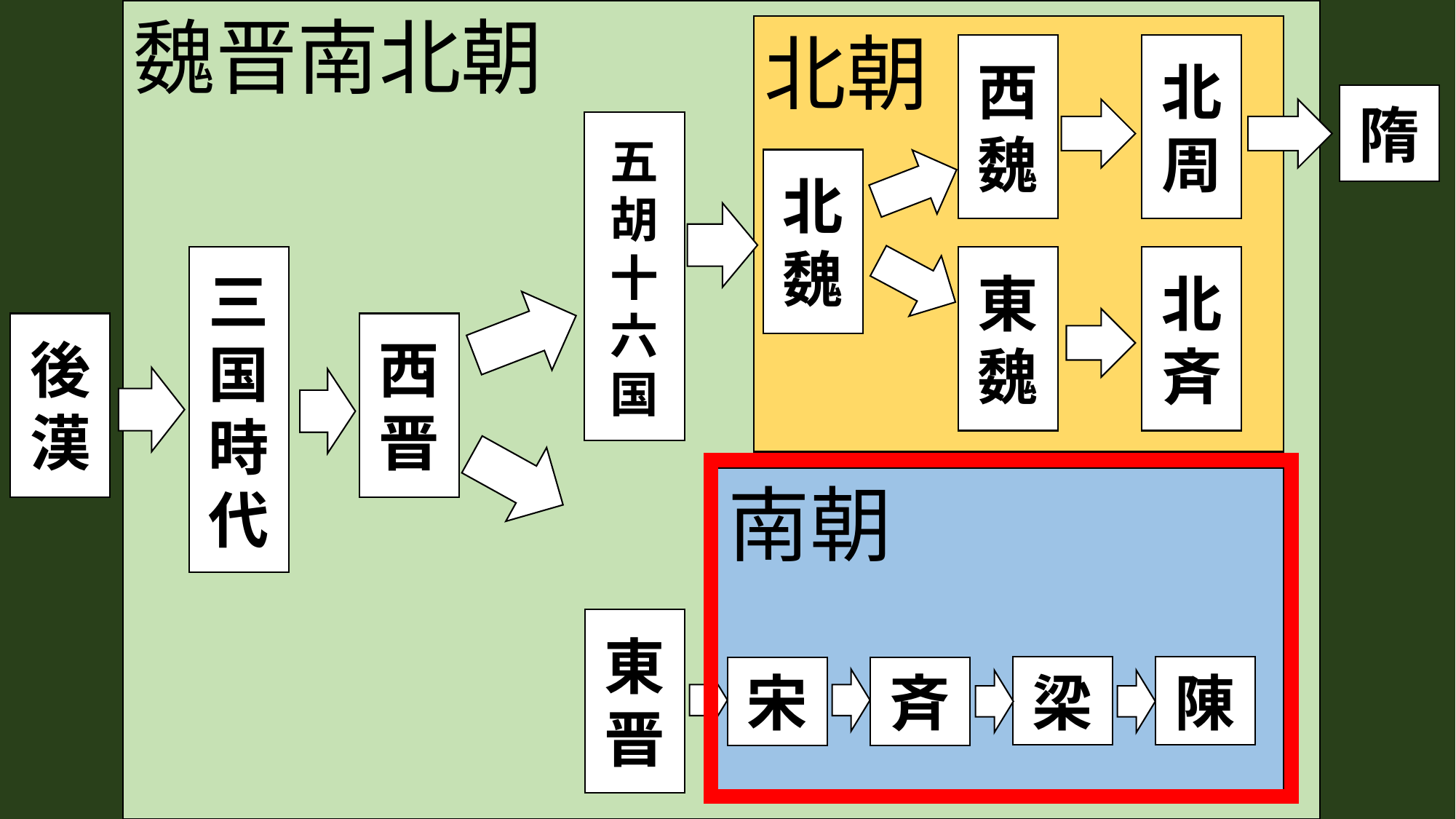

魏晋南北朝

北朝
西魏
北周
隋

五胡
十六国
北魏

三国時代
東魏
北斉

後漢
西晋

南朝
東晋
梁
陳
宋
斉